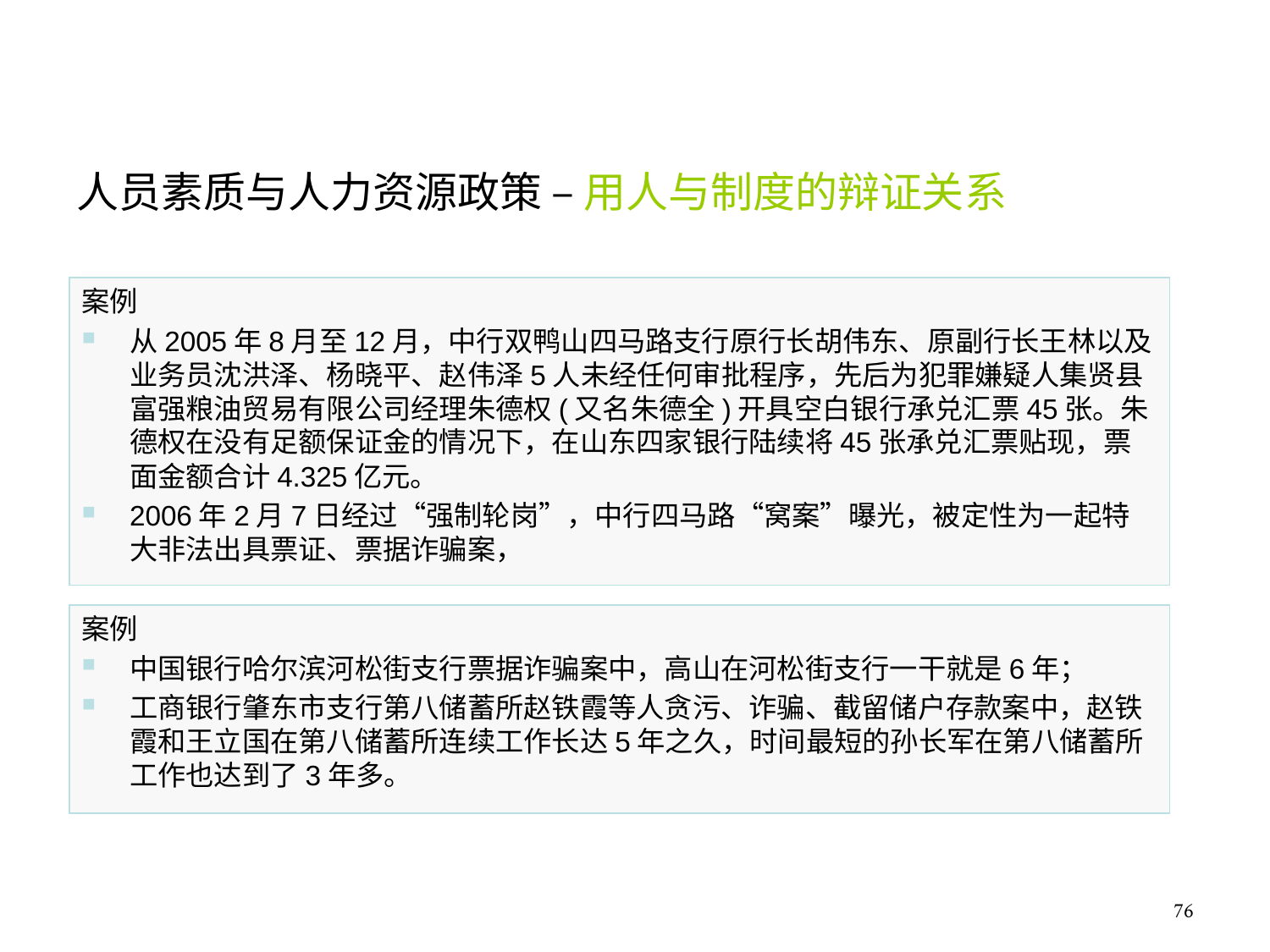

人员素质与人力资源政策 – 用人与制度的辩证关系
案例
从2005年8月至12月，中行双鸭山四马路支行原行长胡伟东、原副行长王林以及业务员沈洪泽、杨晓平、赵伟泽5人未经任何审批程序，先后为犯罪嫌疑人集贤县富强粮油贸易有限公司经理朱德权(又名朱德全)开具空白银行承兑汇票45张。朱德权在没有足额保证金的情况下，在山东四家银行陆续将45张承兑汇票贴现，票面金额合计4.325亿元。
2006年2月7日经过“强制轮岗”，中行四马路“窝案”曝光，被定性为一起特大非法出具票证、票据诈骗案，

案例
中国银行哈尔滨河松街支行票据诈骗案中，高山在河松街支行一干就是6年；
工商银行肇东市支行第八储蓄所赵铁霞等人贪污、诈骗、截留储户存款案中，赵铁霞和王立国在第八储蓄所连续工作长达5年之久，时间最短的孙长军在第八储蓄所工作也达到了3年多。
76